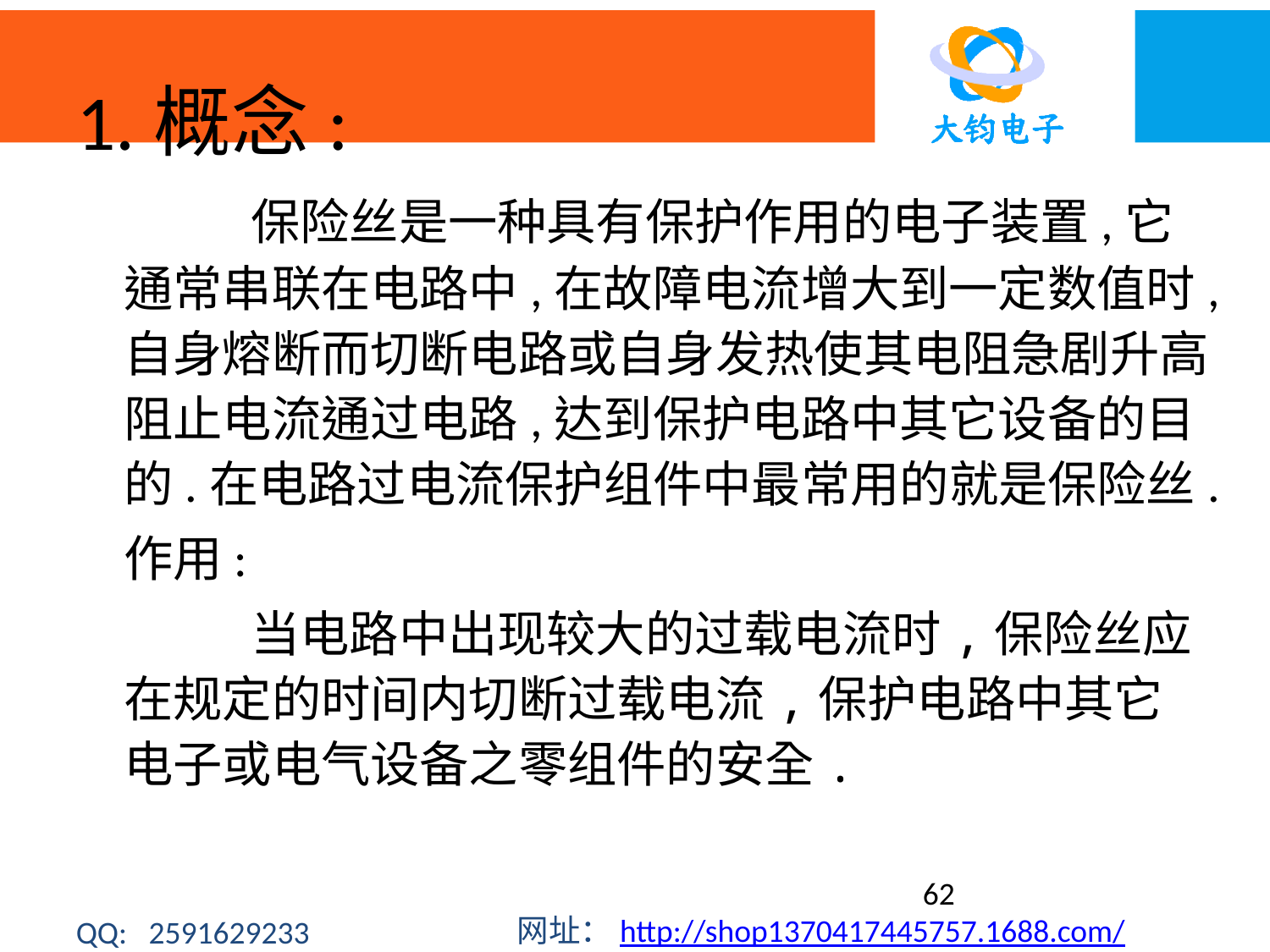

1.概念:
		保险丝是一种具有保护作用的电子装置,它通常串联在电路中,在故障电流增大到一定数值时,自身熔断而切断电路或自身发热使其电阻急剧升高阻止电流通过电路,达到保护电路中其它设备的目的.在电路过电流保护组件中最常用的就是保险丝.
	作用:
		当电路中出现较大的过载电流时,保险丝应在规定的时间内切断过载电流,保护电路中其它电子或电气设备之零组件的安全.
62